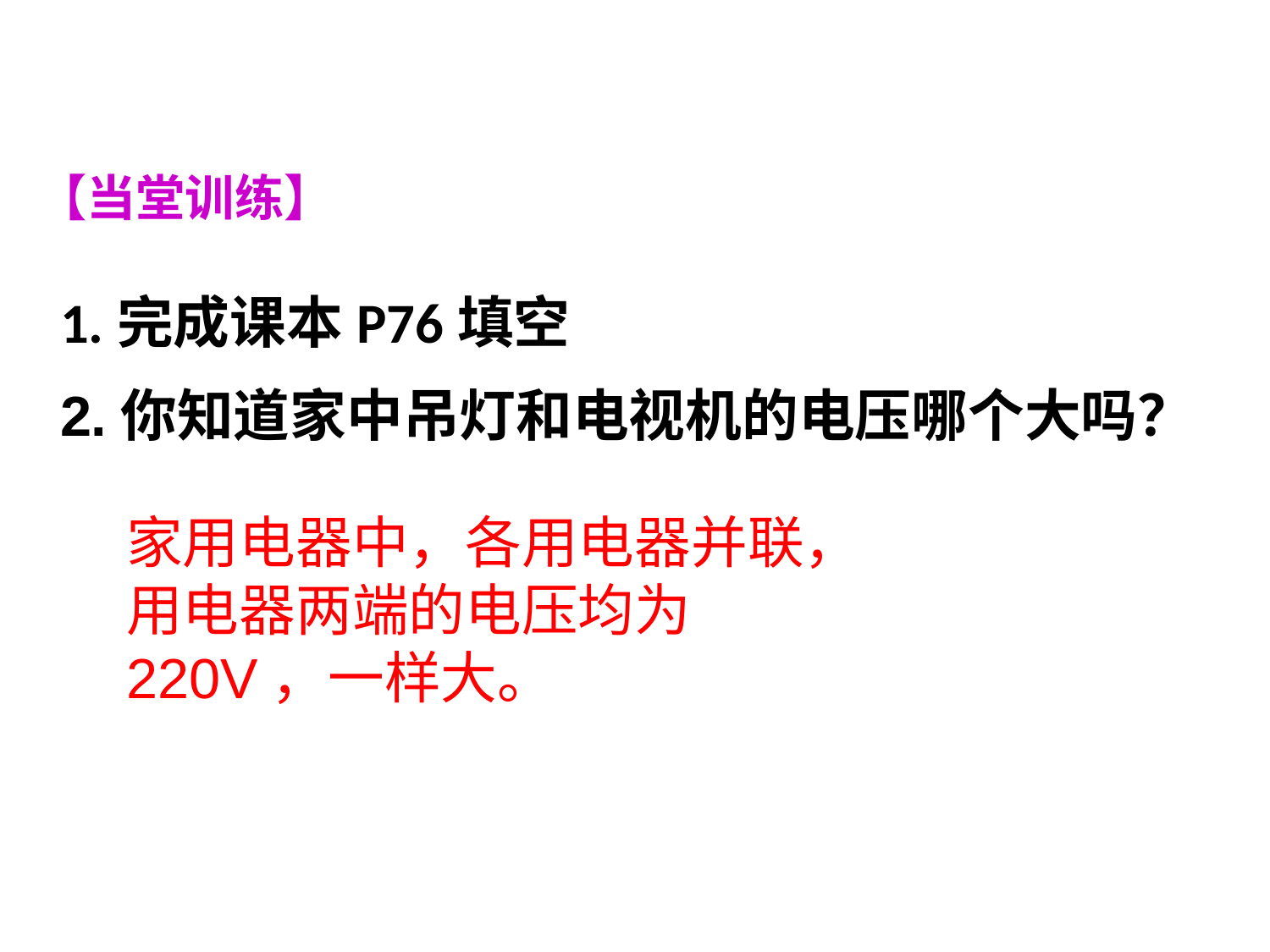

【当堂训练】
1.完成课本P76填空
2.你知道家中吊灯和电视机的电压哪个大吗？
家用电器中，各用电器并联，用电器两端的电压均为220V，一样大。